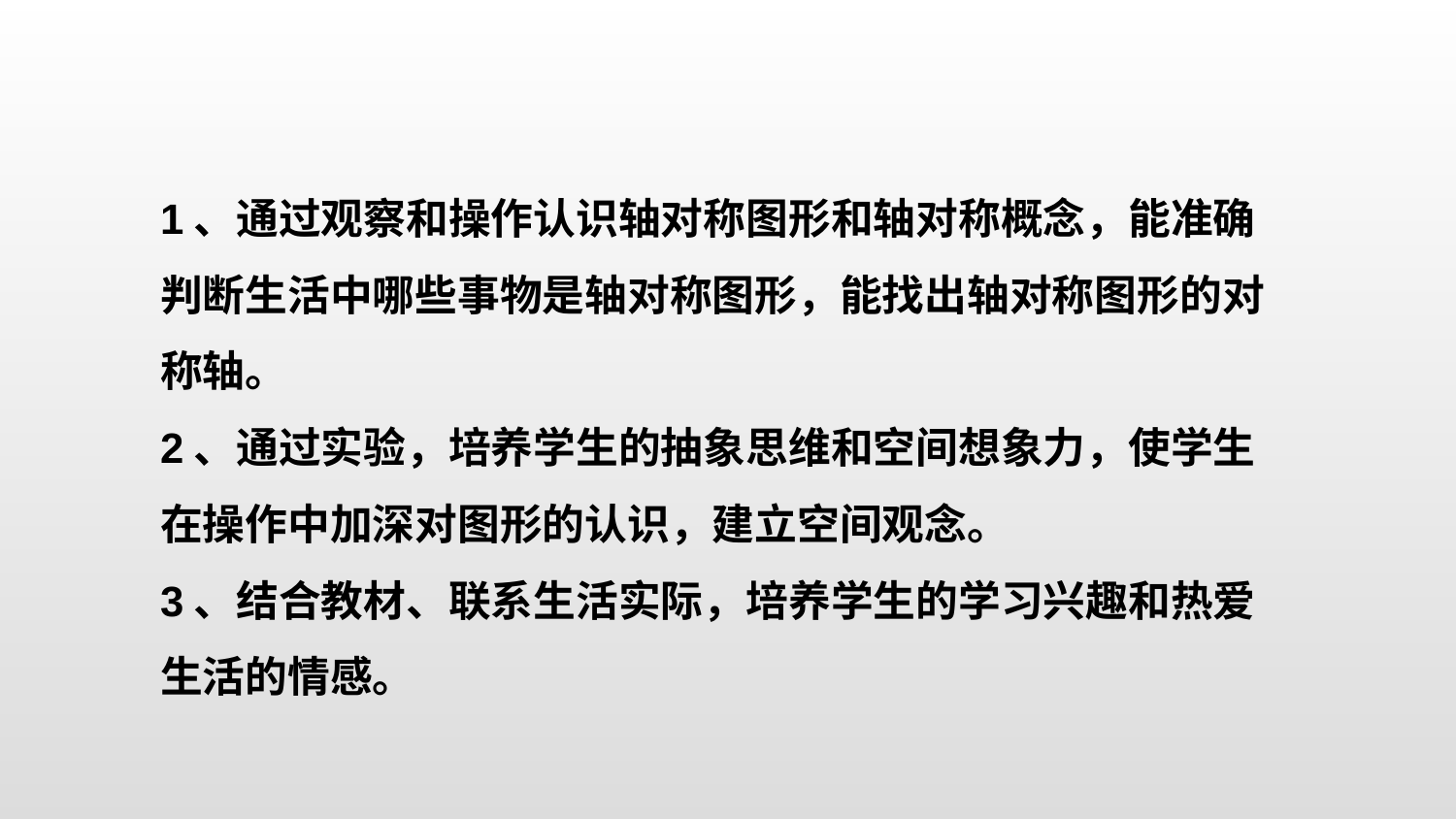

1、通过观察和操作认识轴对称图形和轴对称概念，能准确判断生活中哪些事物是轴对称图形，能找出轴对称图形的对称轴。
2、通过实验，培养学生的抽象思维和空间想象力，使学生在操作中加深对图形的认识，建立空间观念。
3、结合教材、联系生活实际，培养学生的学习兴趣和热爱生活的情感。